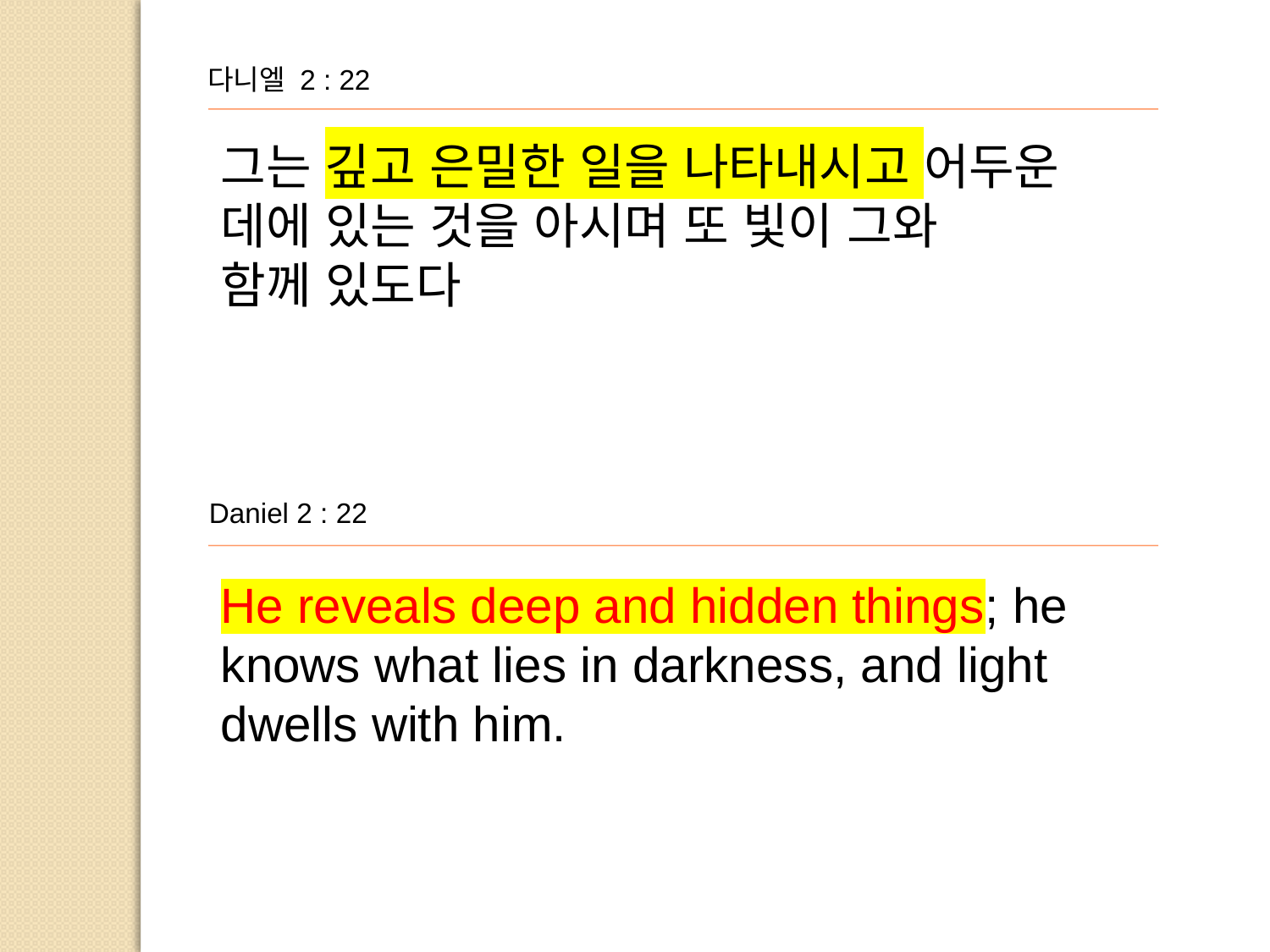

다니엘 2 : 22

그는 깊고 은밀한 일을 나타내시고 어두운 데에 있는 것을 아시며 또 빛이 그와
함께 있도다
Daniel 2 : 22

He reveals deep and hidden things; he knows what lies in darkness, and light
dwells with him.